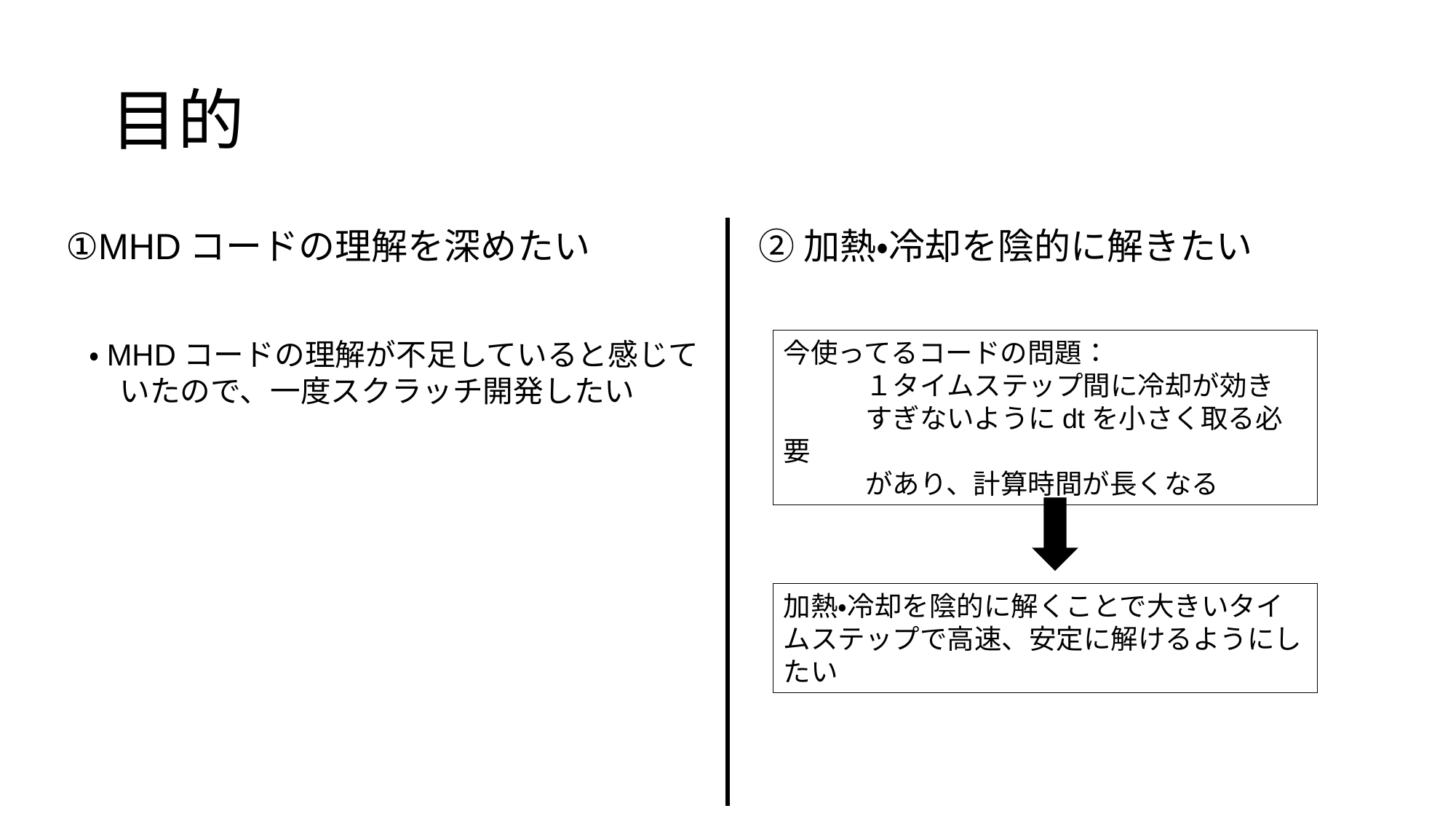

# 目的
②加熱・冷却を陰的に解きたい
①MHDコードの理解を深めたい
・MHDコードの理解が不足していると感じて
　いたので、一度スクラッチ開発したい
今使ってるコードの問題：
　　　１タイムステップ間に冷却が効き
　　　すぎないようにdtを小さく取る必要
　　　があり、計算時間が長くなる

加熱・冷却を陰的に解くことで大きいタイムステップで高速、安定に解けるようにしたい